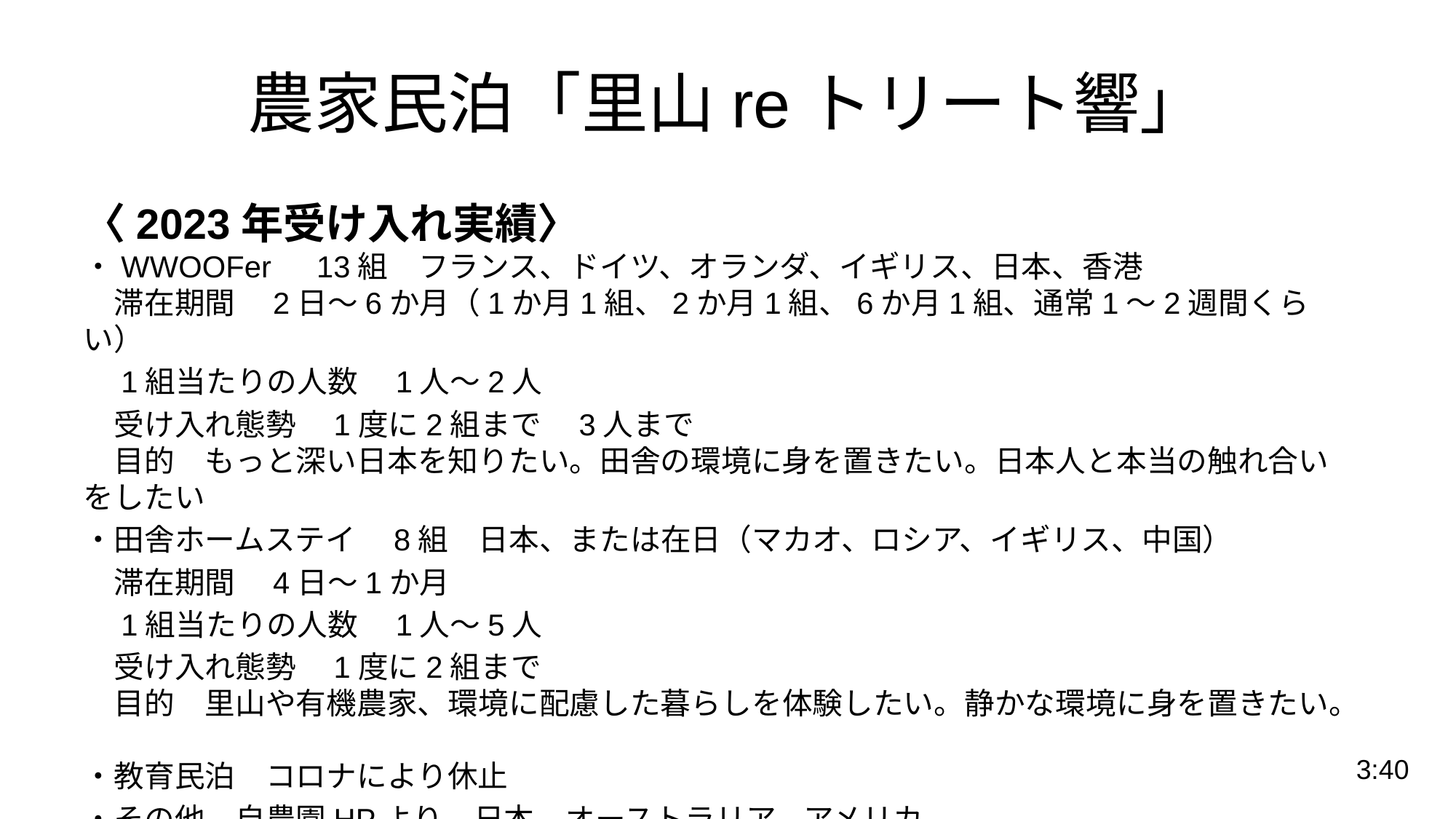

# 農家民泊「里山reトリート響」
〈2023年受け入れ実績〉
・WWOOFer　13組　フランス、ドイツ、オランダ、イギリス、日本、香港
　滞在期間　2日～6か月（1か月1組、2か月1組、6か月1組、通常1～2週間くらい）
　1組当たりの人数　1人～2人
　受け入れ態勢　1度に2組まで　3人まで
　目的　もっと深い日本を知りたい。田舎の環境に身を置きたい。日本人と本当の触れ合いをしたい
・田舎ホームステイ　8組　日本、または在日（マカオ、ロシア、イギリス、中国）
　滞在期間　4日～1か月
　1組当たりの人数　1人～5人
　受け入れ態勢　1度に2組まで　
　目的　里山や有機農家、環境に配慮した暮らしを体験したい。静かな環境に身を置きたい。
・教育民泊　コロナにより休止
・その他　自農園HPより　日本、オーストラリア、アメリカ

3:40